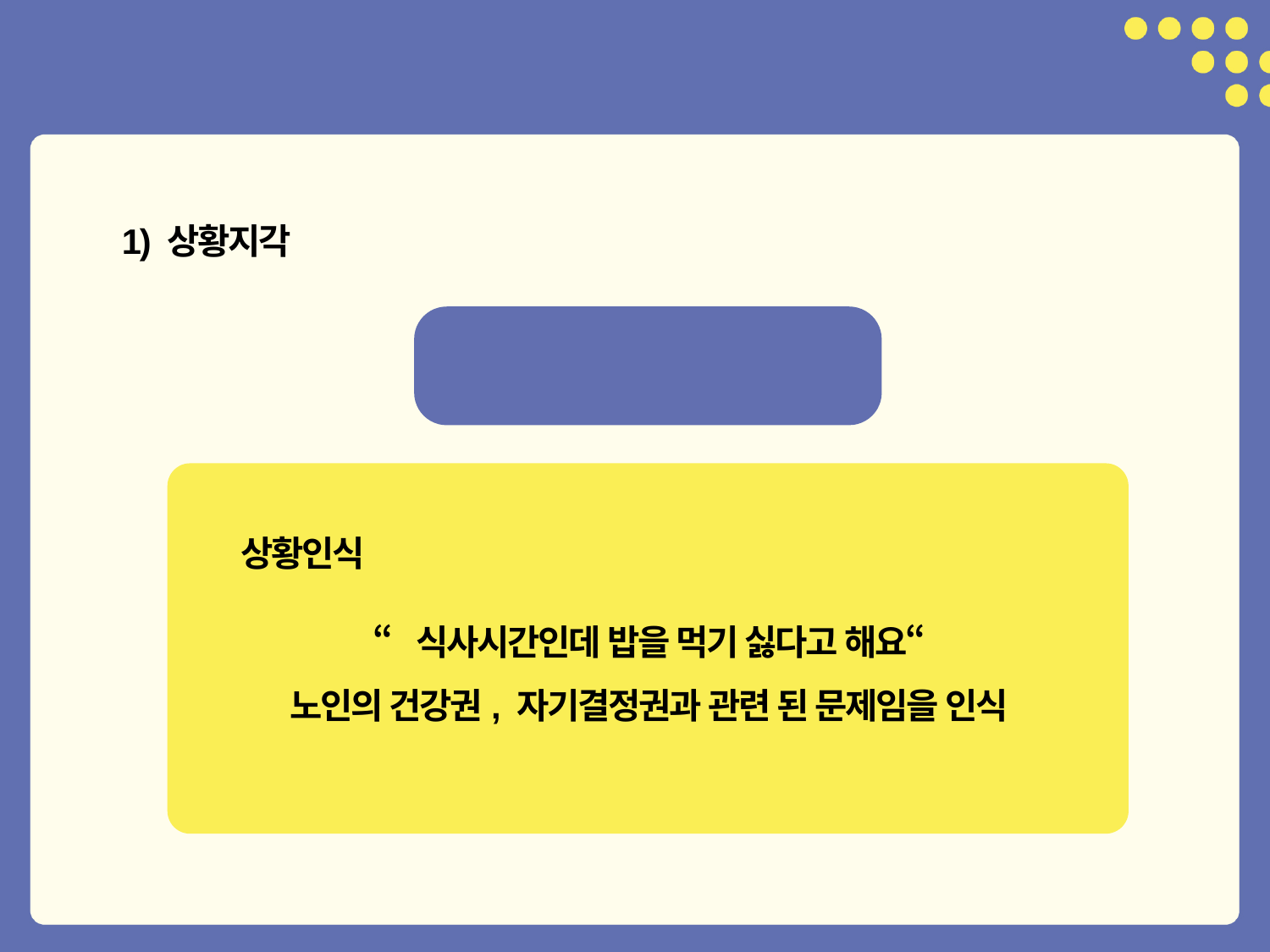

1) 상황지각
상황의 인권지각
상황인식
“식사시간인데 밥을 먹기 싫다고 해요“
노인의 건강권, 자기결정권과 관련 된 문제임을 인식
12